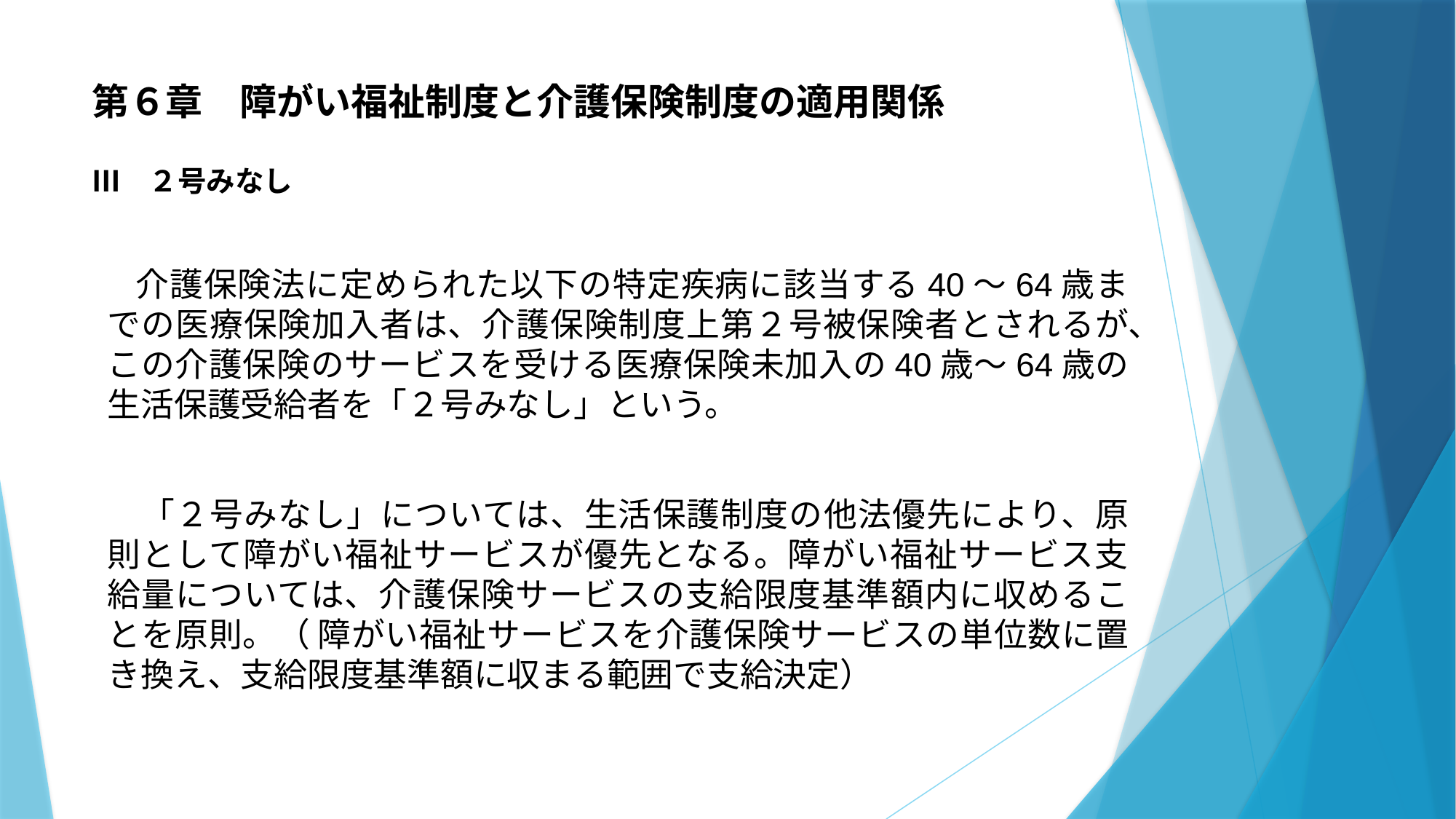

# 第６章　障がい福祉制度と介護保険制度の適用関係 Ⅲ　２号みなし
　介護保険法に定められた以下の特定疾病に該当する40～64歳までの医療保険加入者は、介護保険制度上第２号被保険者とされるが、この介護保険のサービスを受ける医療保険未加入の40歳～64歳の生活保護受給者を「２号みなし」という。

　「２号みなし」については、生活保護制度の他法優先により、原則として障がい福祉サービスが優先となる。障がい福祉サービス支給量については、介護保険サービスの支給限度基準額内に収めることを原則。（ 障がい福祉サービスを介護保険サービスの単位数に置き換え、支給限度基準額に収まる範囲で支給決定）